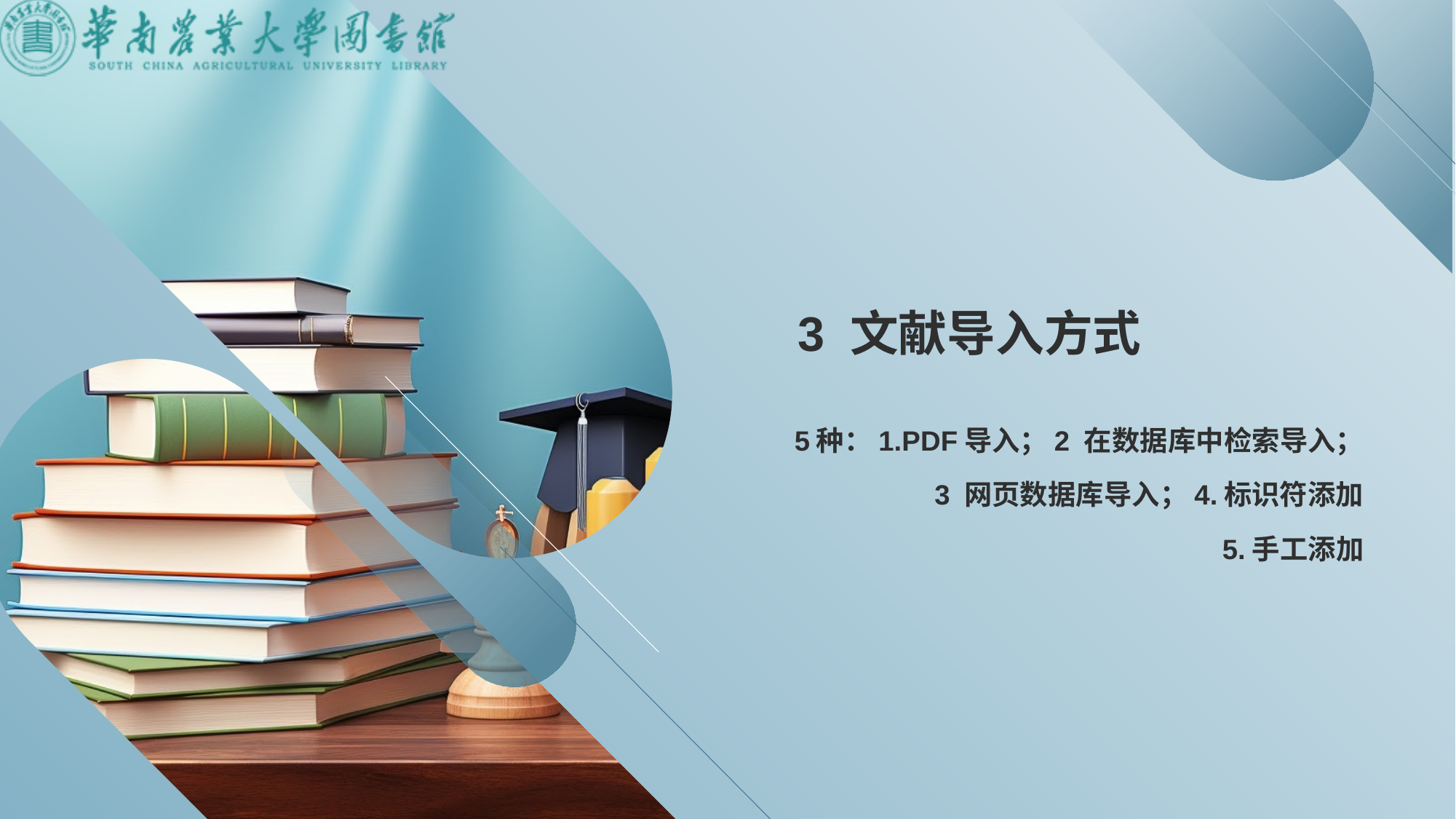

# 3 文献导入方式
5种：1.PDF导入；2 在数据库中检索导入；
3 网页数据库导入；4.标识符添加
5.手工添加